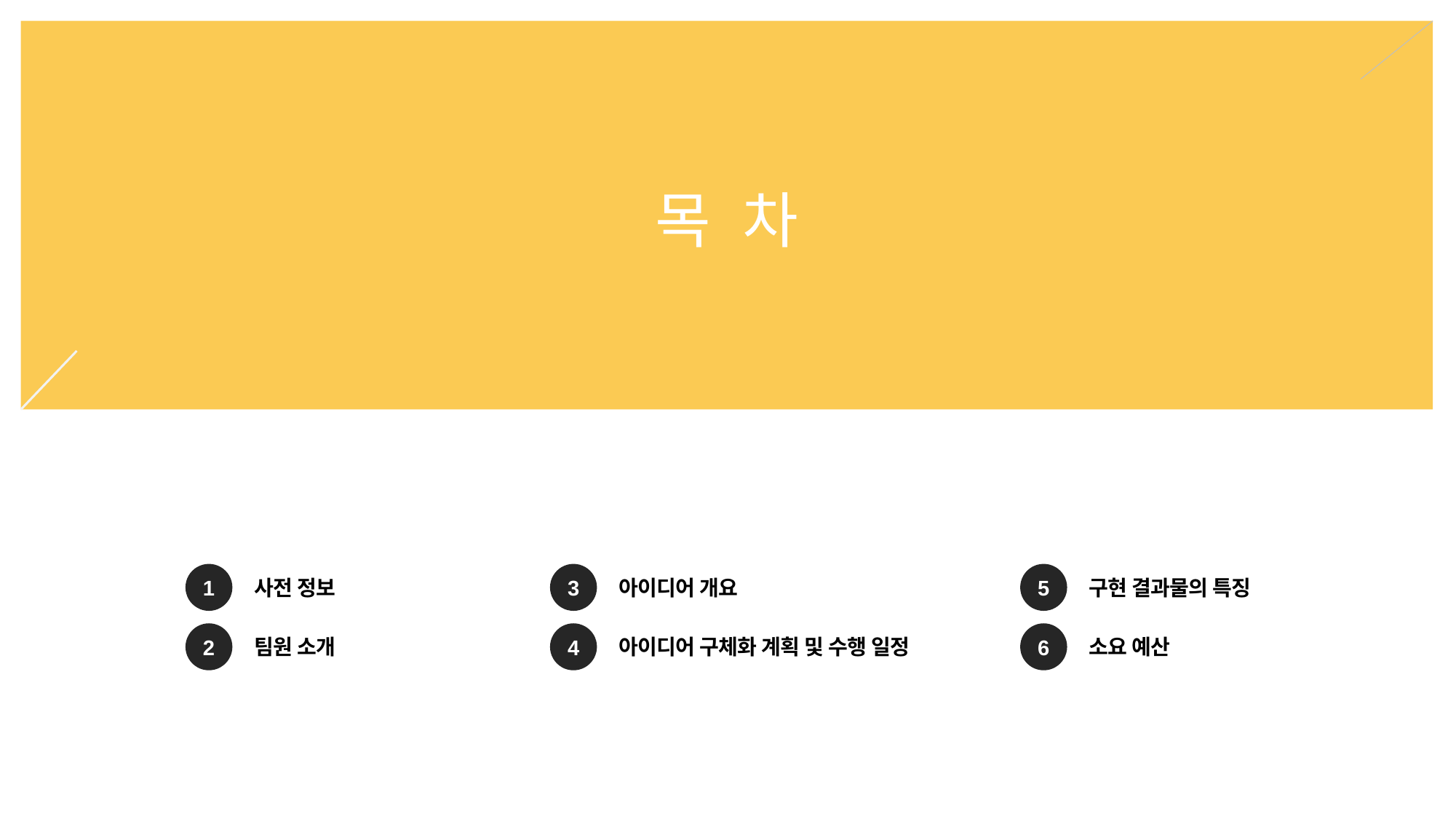

목  차
1
사전 정보
3
아이디어 개요
5
구현 결과물의 특징
2
팀원 소개
4
아이디어 구체화 계획 및 수행 일정
6
소요 예산